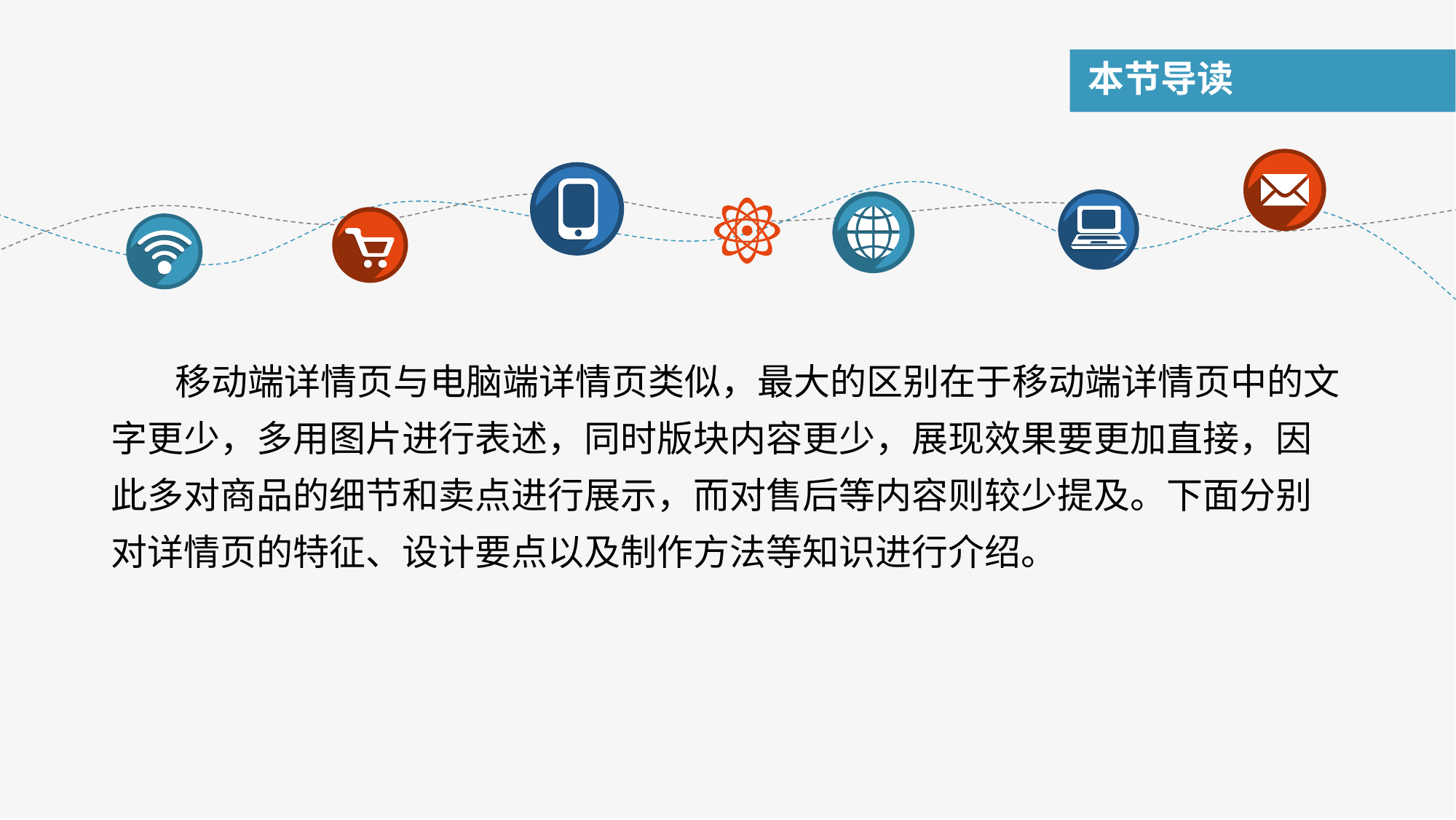

本节导读

移动端详情页与电脑端详情页类似，最大的区别在于移动端详情页中的文字更少，多用图片进行表述，同时版块内容更少，展现效果要更加直接，因此多对商品的细节和卖点进行展示，而对售后等内容则较少提及。下面分别对详情页的特征、设计要点以及制作方法等知识进行介绍。